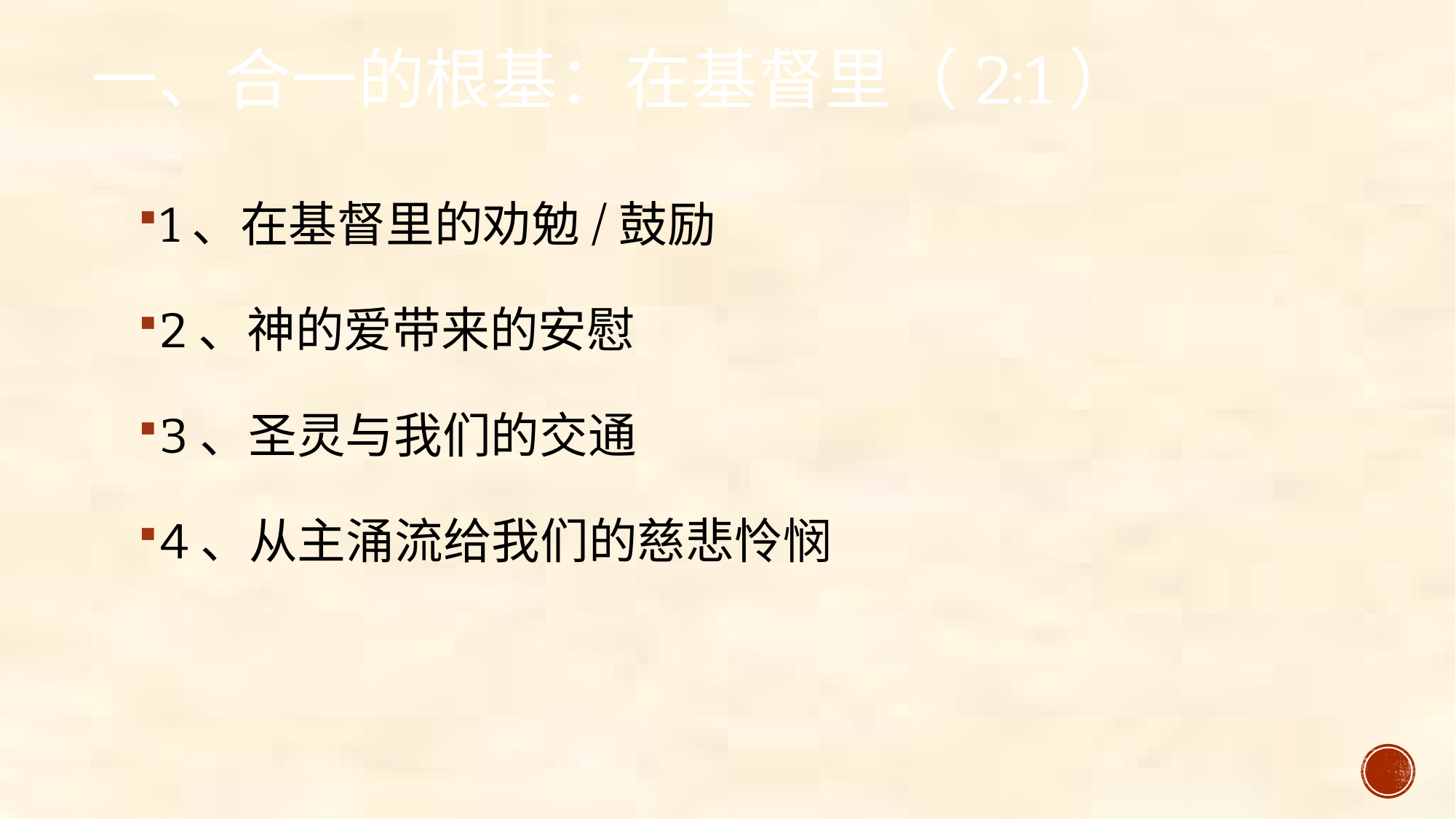

# 一、合一的根基：在基督里（2:1）
1、在基督里的劝勉/鼓励
2、神的爱带来的安慰
3、圣灵与我们的交通
4、从主涌流给我们的慈悲怜悯